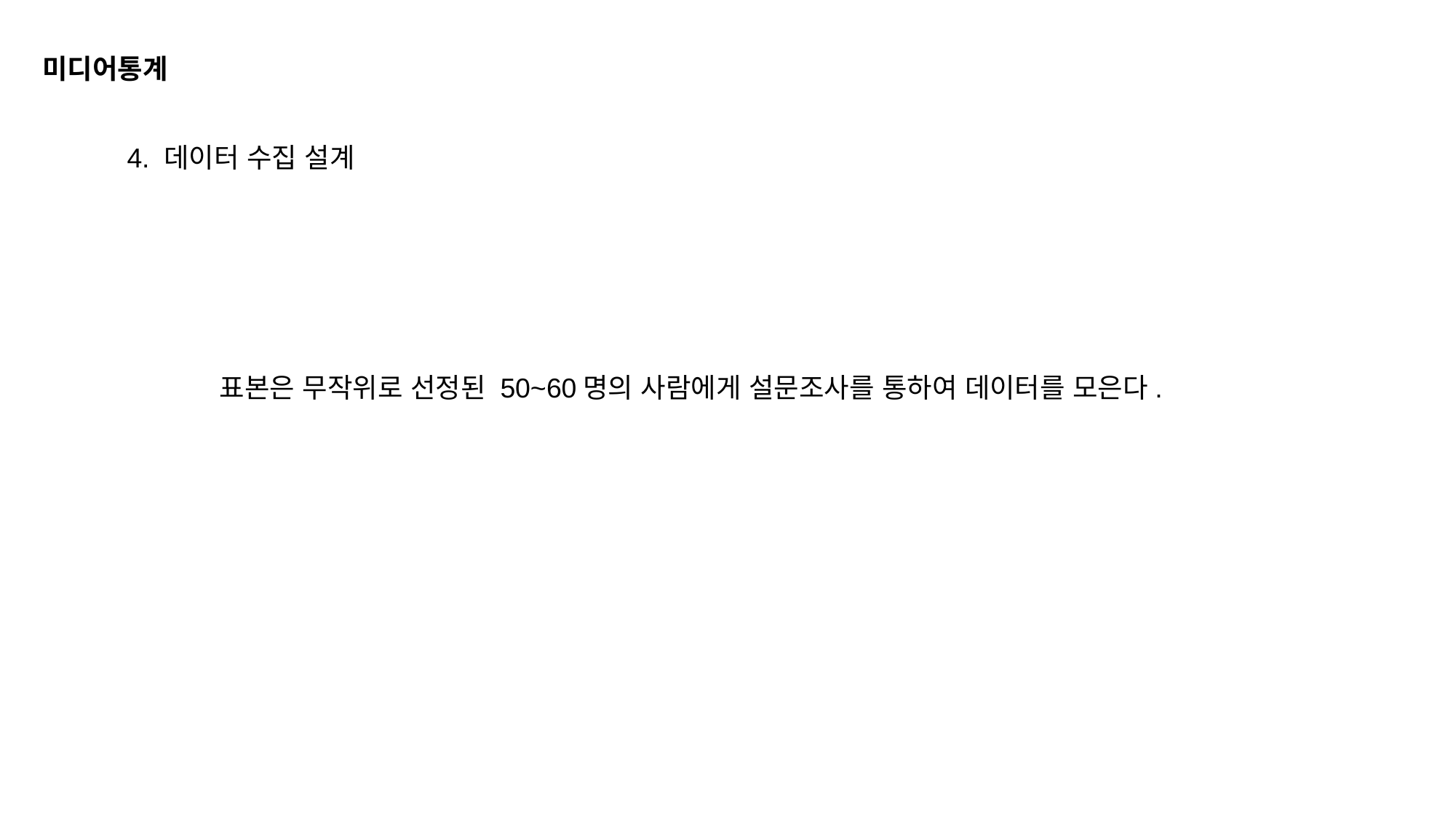

미디어통계
4. 데이터 수집 설계
표본은 무작위로 선정된 50~60명의 사람에게 설문조사를 통하여 데이터를 모은다.